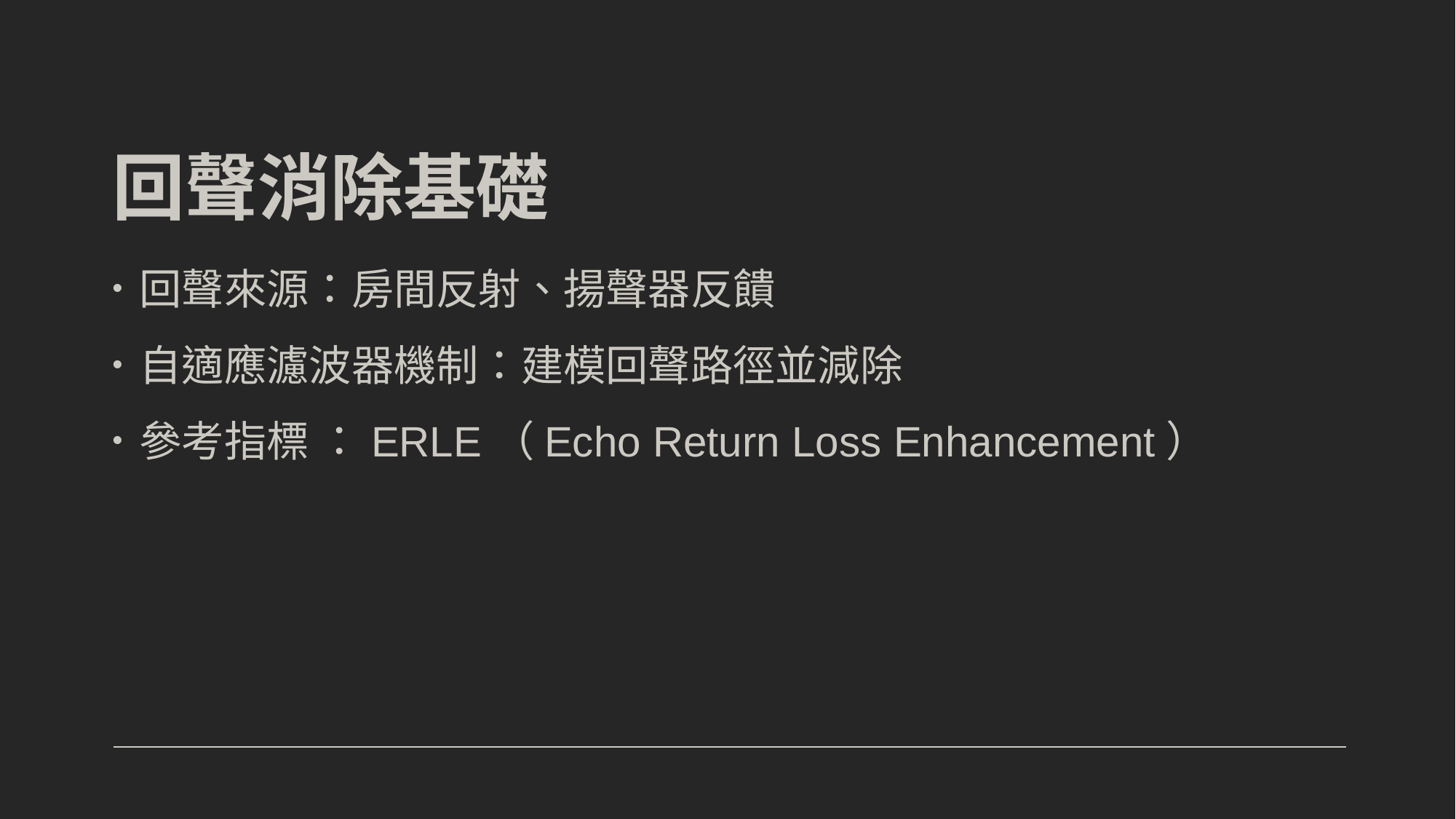

# 回聲消除基礎
回聲來源：房間反射、揚聲器反饋
自適應濾波器機制：建模回聲路徑並減除
參考指標 ：ERLE（Echo Return Loss Enhancement）